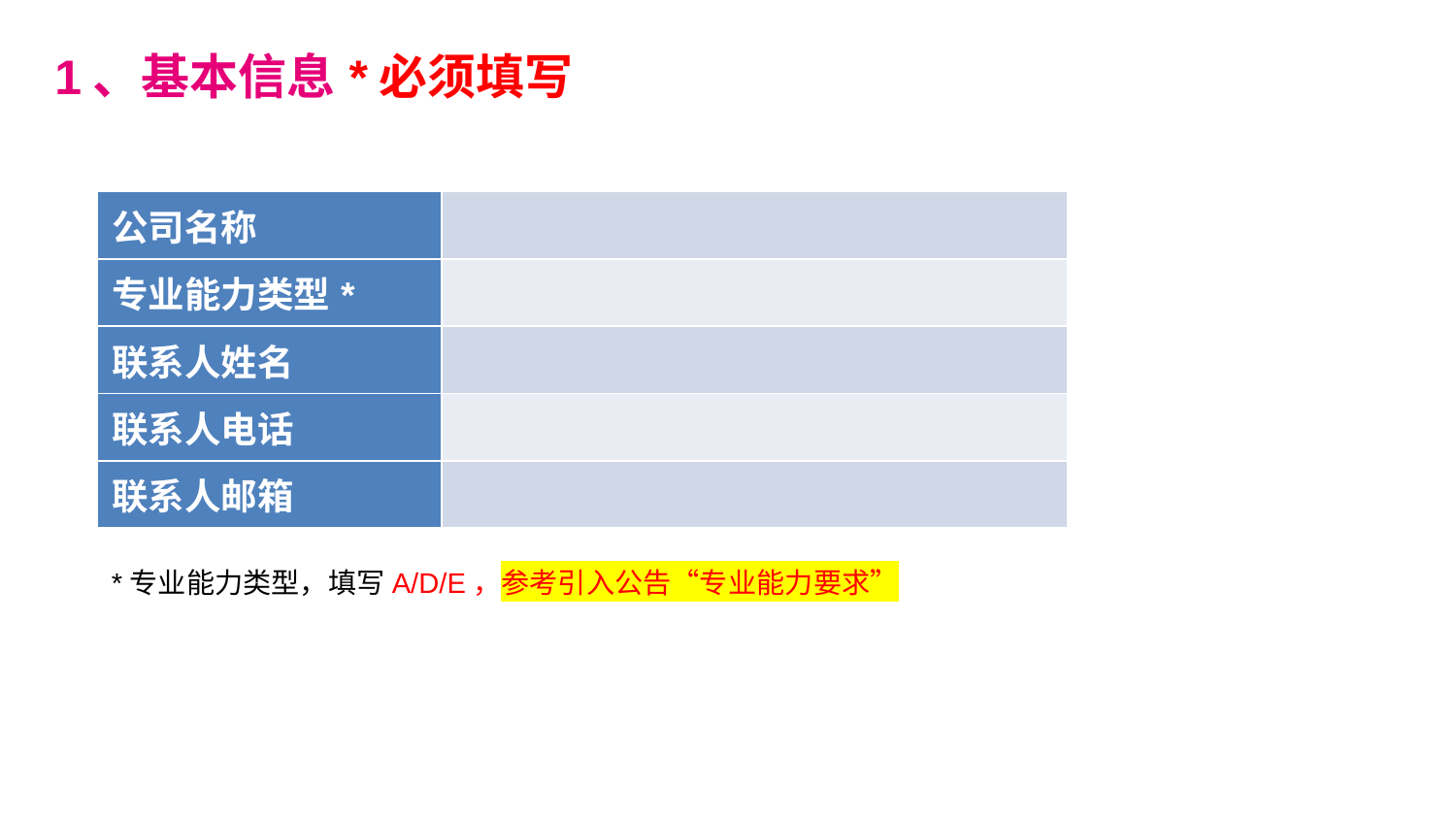

1、基本信息*必须填写

| 公司名称 |  |
| --- | --- |
| 专业能力类型\* |  |
| 联系人姓名 |  |
| 联系人电话 |  |
| 联系人邮箱 |  |
*专业能力类型，填写A/D/E，参考引入公告“专业能力要求”
2